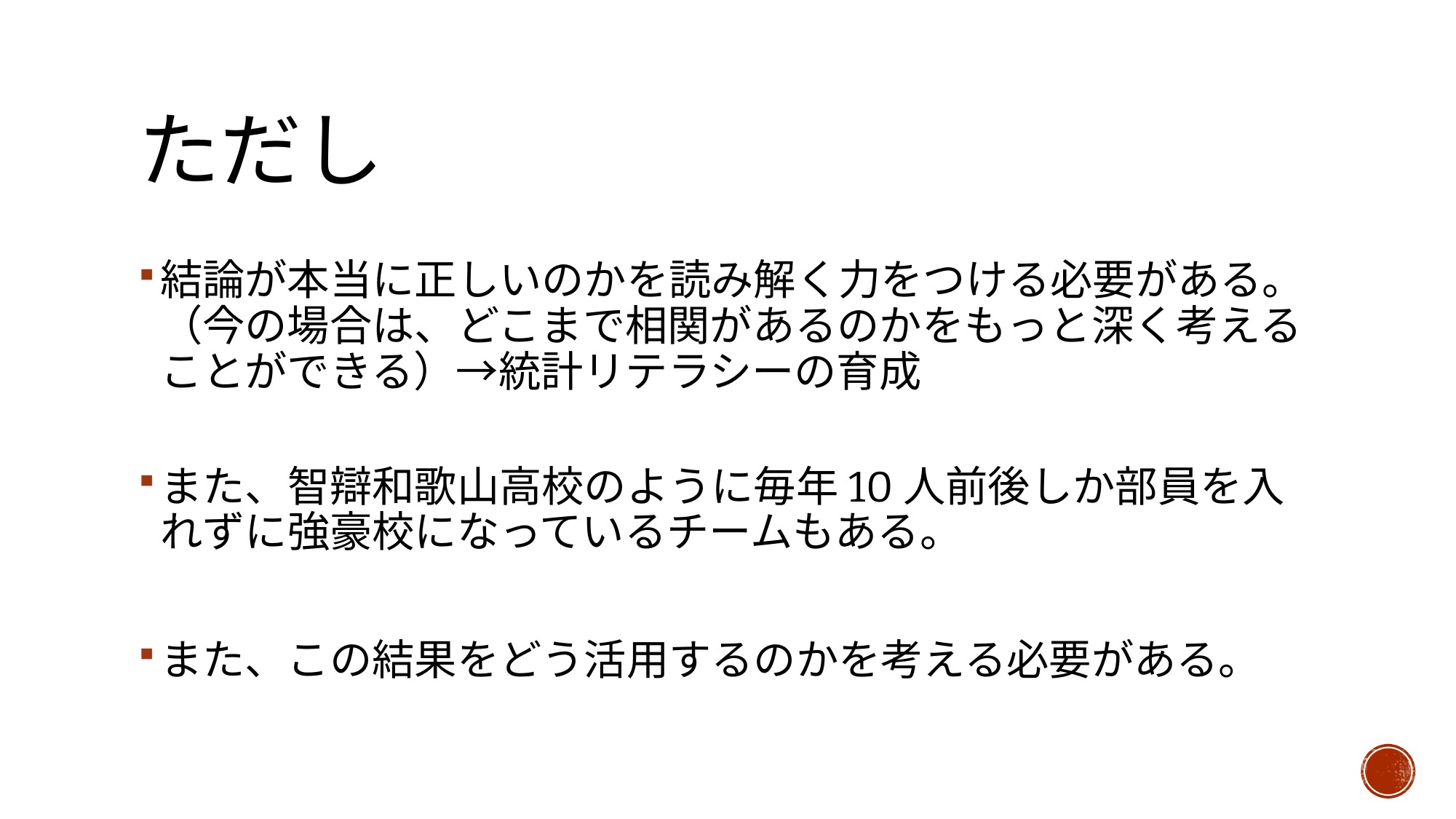

# ただし
結論が本当に正しいのかを読み解く力をつける必要がある。
（今の場合は、どこまで相関があるのかをもっと深く考えることができる）→統計リテラシーの育成
また、智辯和歌山高校のように毎年10人前後しか部員を入れずに強豪校になっているチームもある。

また、この結果をどう活用するのかを考える必要がある。